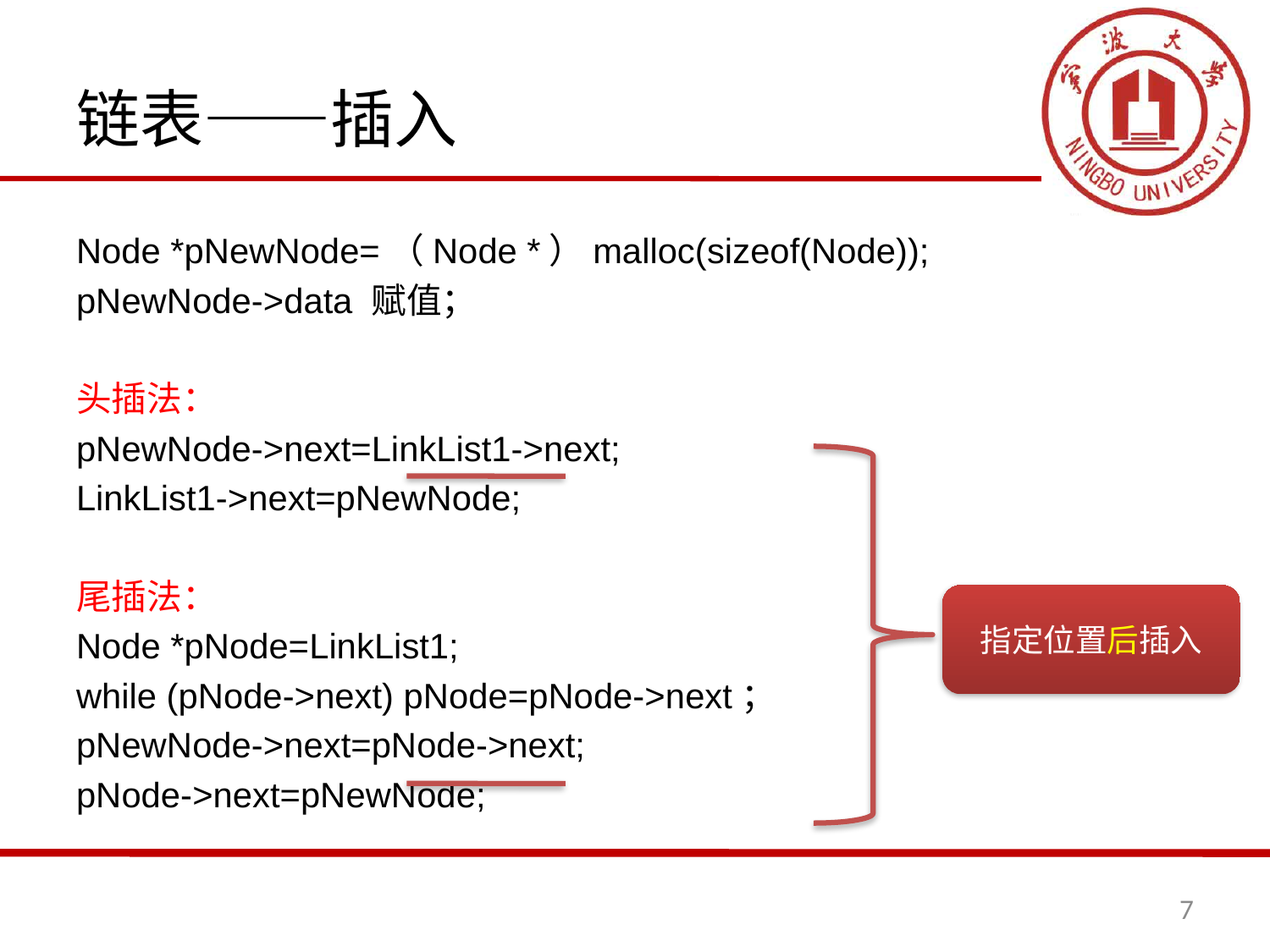

# 链表——插入
Node *pNewNode=（Node *）malloc(sizeof(Node));
pNewNode->data 赋值；

头插法：
pNewNode->next=LinkList1->next;
LinkList1->next=pNewNode;

尾插法：
Node *pNode=LinkList1;
while (pNode->next) pNode=pNode->next；
pNewNode->next=pNode->next;
pNode->next=pNewNode;

指定位置后插入
7